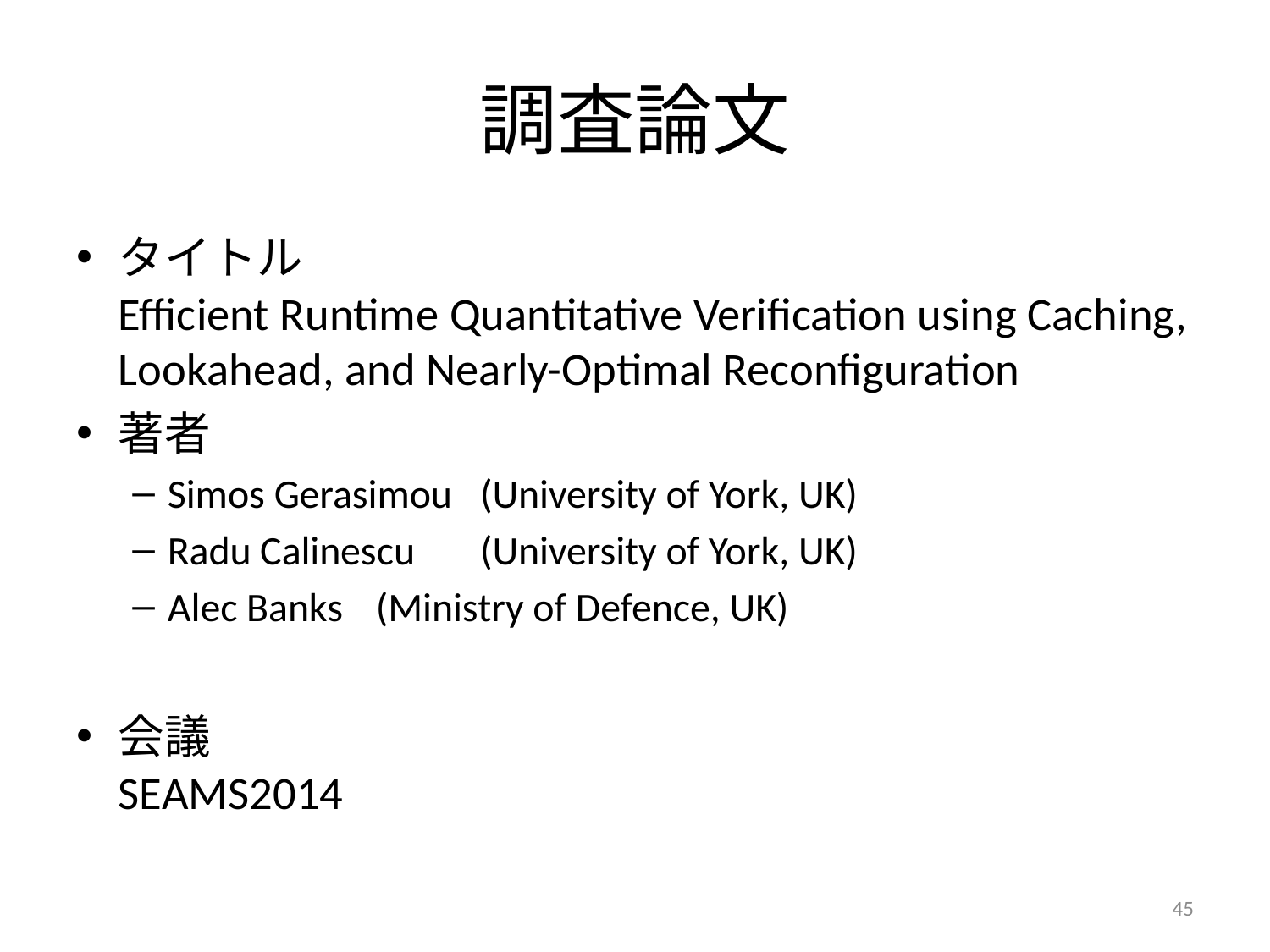

# 調査論文
タイトル
Efficient Runtime Quantitative Verification using Caching, Lookahead, and Nearly-Optimal Reconfiguration
著者
Simos Gerasimou	(University of York, UK)
Radu Calinescu	(University of York, UK)
Alec Banks	(Ministry of Defence, UK)

会議
SEAMS2014
45